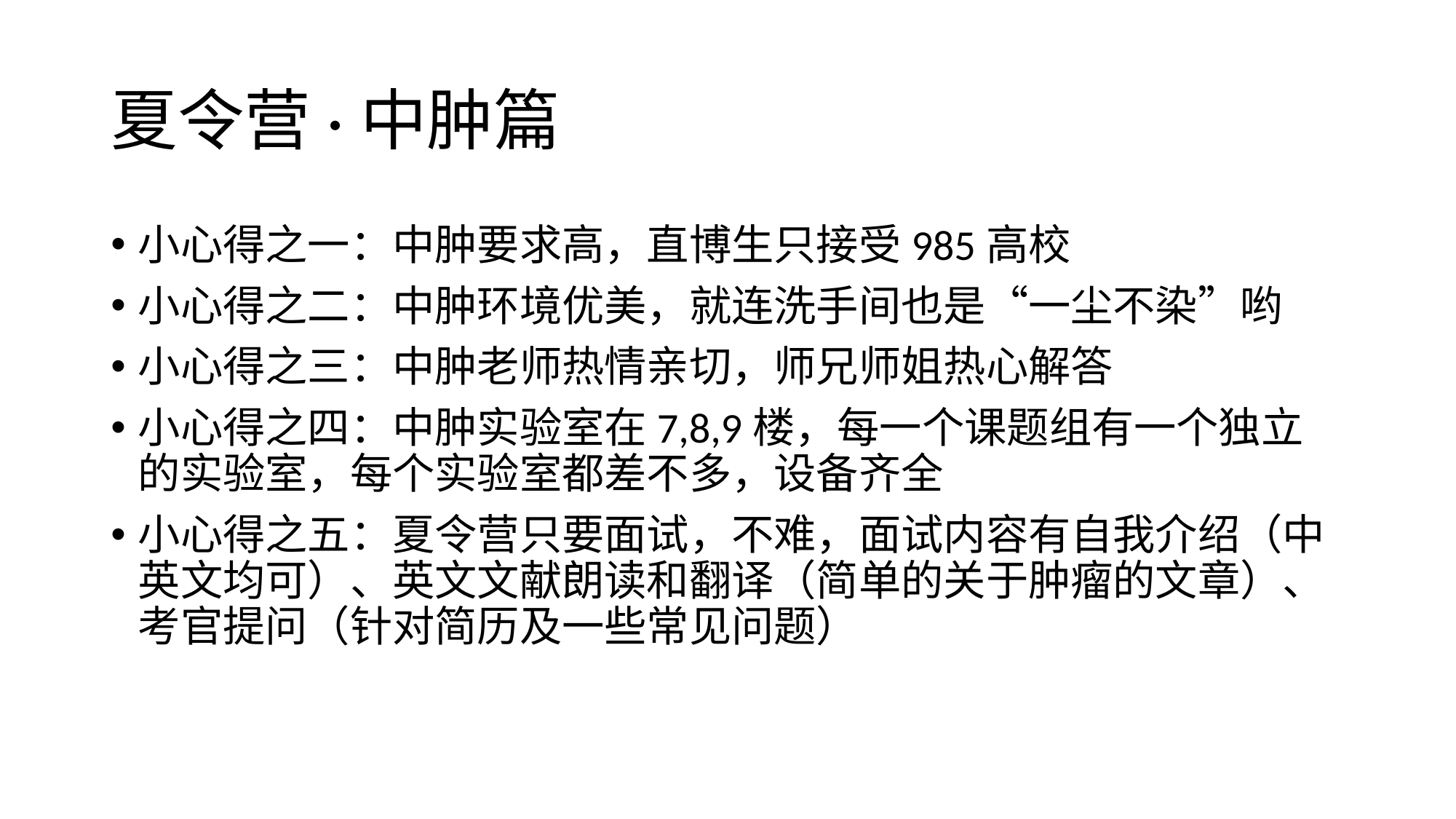

# 夏令营·中肿篇
小心得之一：中肿要求高，直博生只接受985高校
小心得之二：中肿环境优美，就连洗手间也是“一尘不染”哟
小心得之三：中肿老师热情亲切，师兄师姐热心解答
小心得之四：中肿实验室在7,8,9楼，每一个课题组有一个独立的实验室，每个实验室都差不多，设备齐全
小心得之五：夏令营只要面试，不难，面试内容有自我介绍（中英文均可）、英文文献朗读和翻译（简单的关于肿瘤的文章）、考官提问（针对简历及一些常见问题）